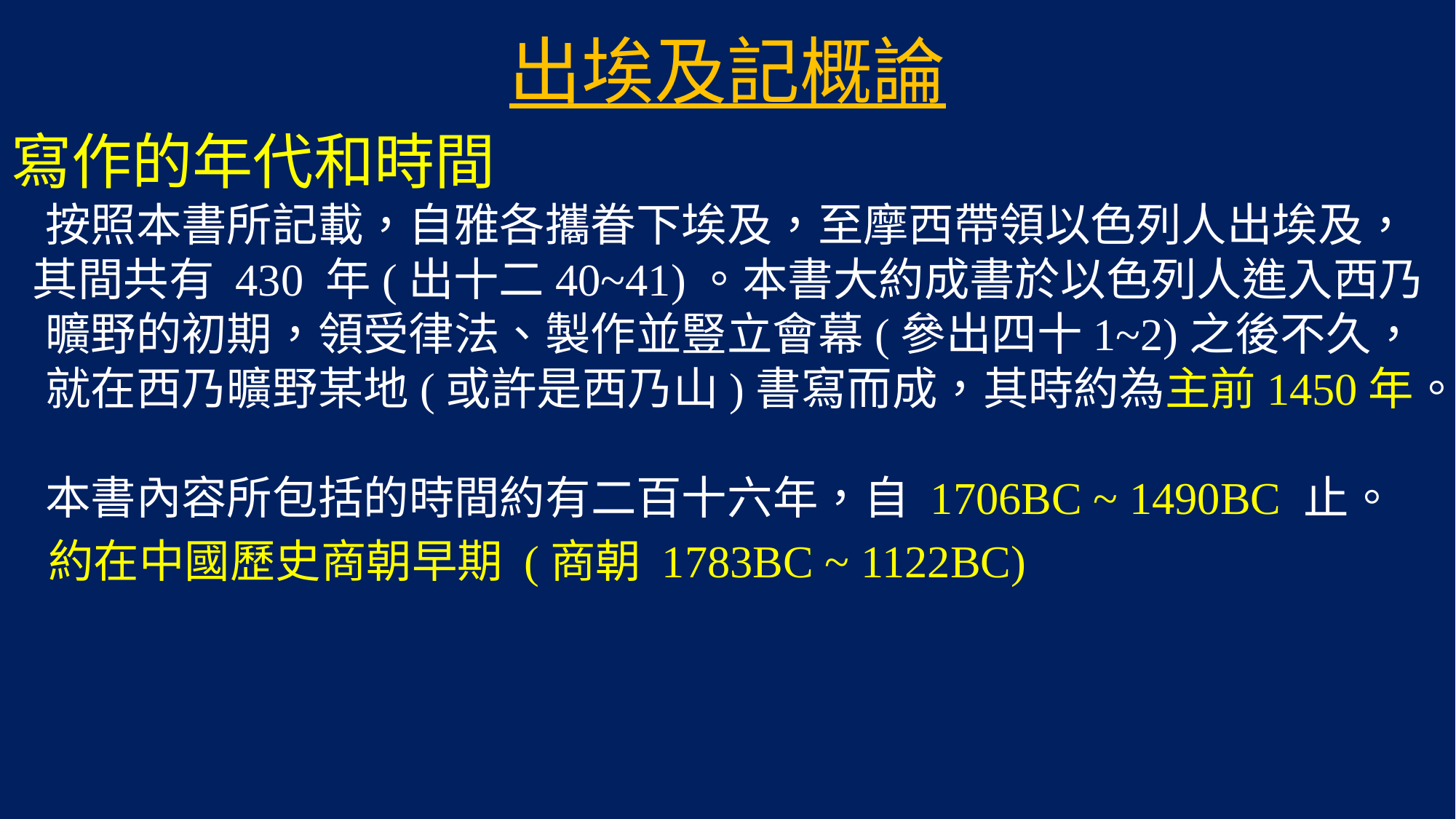

# 出埃及記概論
寫作的年代和時間
  按照本書所記載，自雅各攜眷下埃及，至摩西帶領以色列人出埃及，其間共有 430 年(出十二40~41)。本書大約成書於以色列人進入西乃
  曠野的初期，領受律法、製作並豎立會幕(參出四十1~2)之後不久，
  就在西乃曠野某地(或許是西乃山)書寫而成，其時約為主前1450年。

  本書內容所包括的時間約有二百十六年，自 1706BC ~ 1490BC 止。
  約在中國歷史商朝早期 (商朝 1783BC ~ 1122BC)